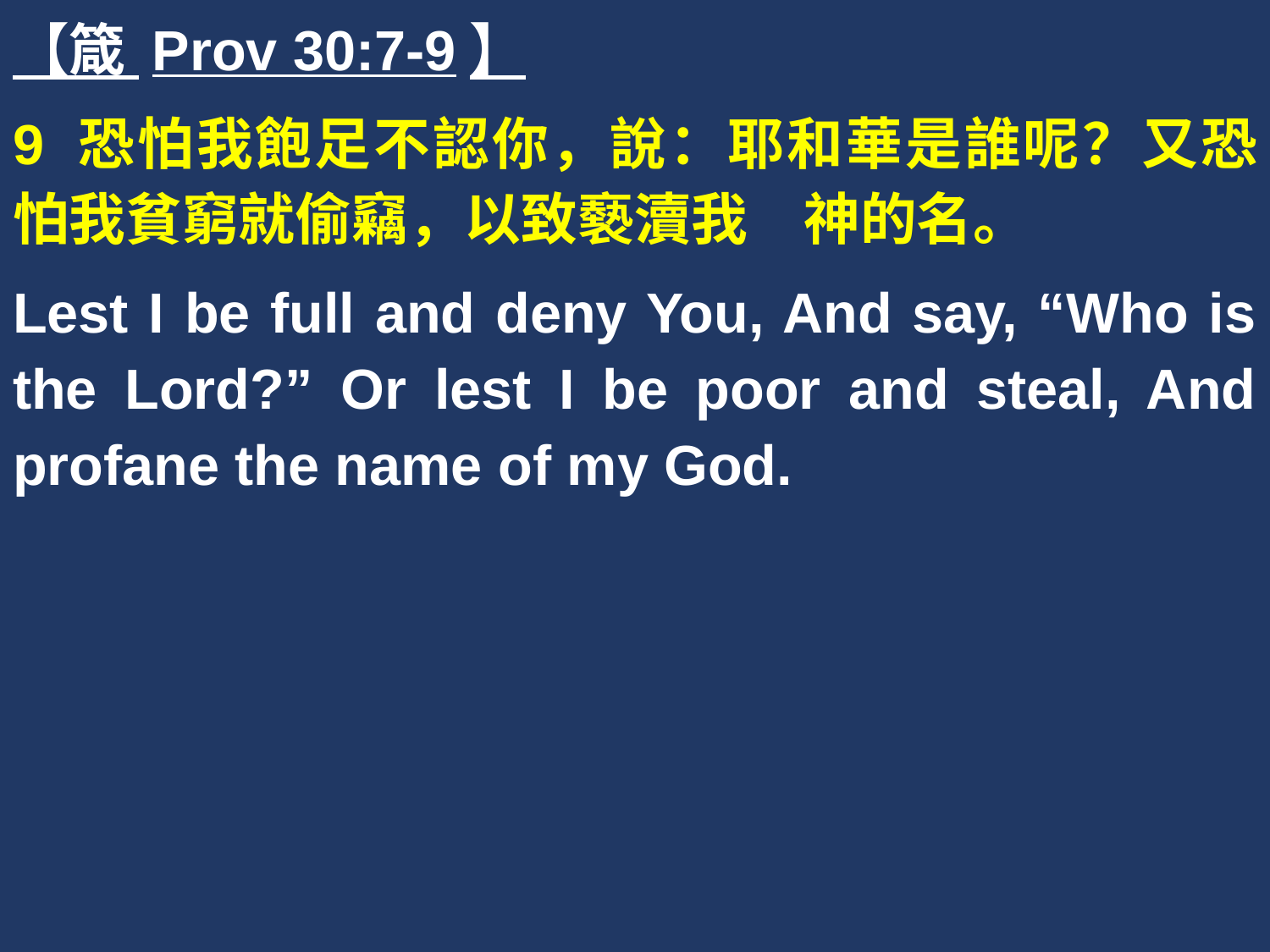

【箴 Prov 30:7-9】
9 恐怕我飽足不認你，說：耶和華是誰呢？又恐怕我貧窮就偷竊，以致褻瀆我　神的名。
Lest I be full and deny You, And say, “Who is the Lord?” Or lest I be poor and steal, And profane the name of my God.